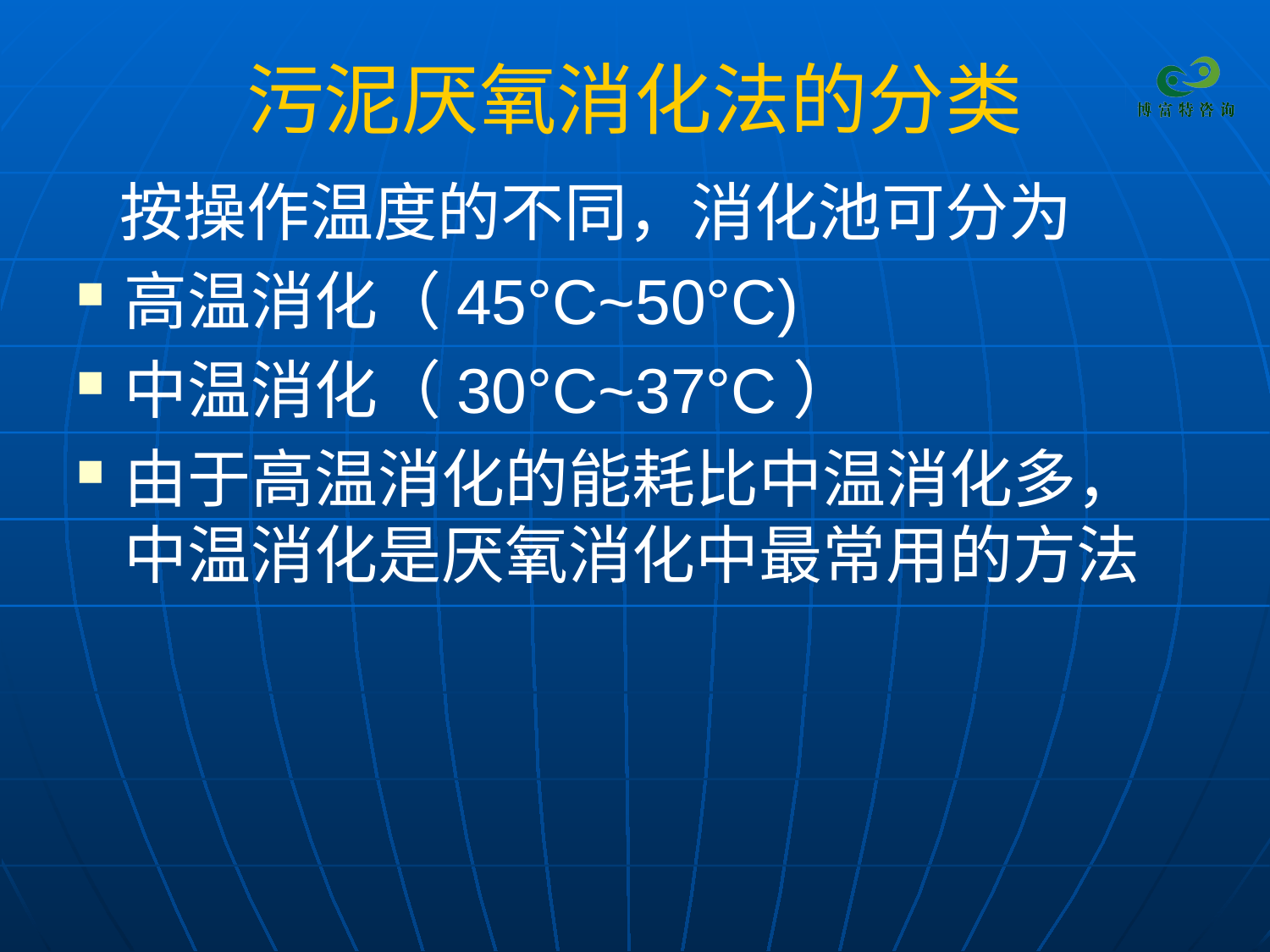

# 污泥厌氧消化法的分类
  按操作温度的不同，消化池可分为
高温消化（45°C~50°C)
中温消化（30°C~37°C）
由于高温消化的能耗比中温消化多，中温消化是厌氧消化中最常用的方法